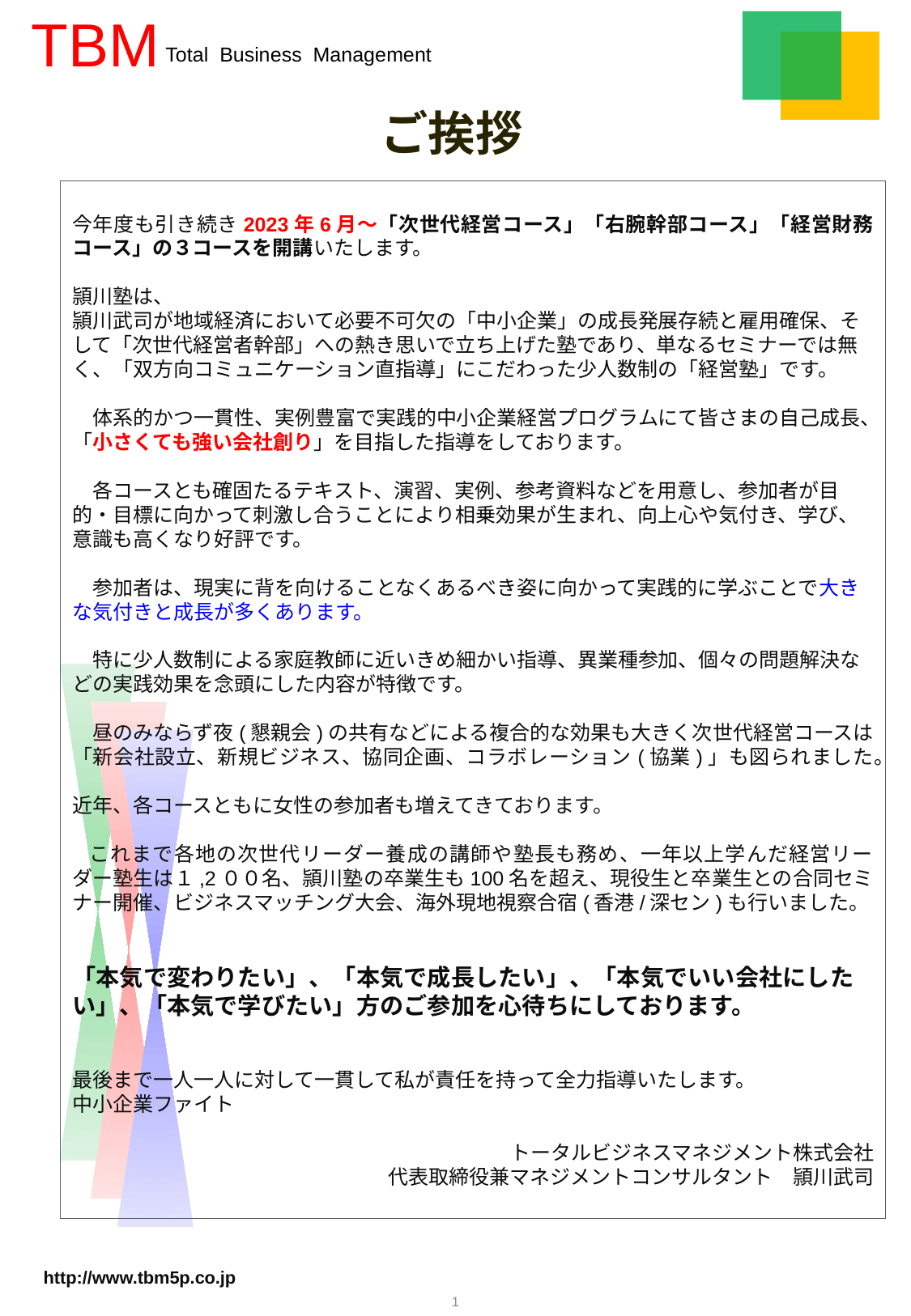

TBM

Total  Business  Management
ご挨拶

今年度も引き続き2023年6月～「次世代経営コース」「右腕幹部コース」「経営財務コース」の３コースを開講いたします。

頴川塾は、
頴川武司が地域経済において必要不可欠の「中小企業」の成長発展存続と雇用確保、そして「次世代経営者幹部」への熱き思いで立ち上げた塾であり、単なるセミナーでは無く、「双方向コミュニケーション直指導」にこだわった少人数制の「経営塾」です。

　体系的かつ一貫性、実例豊富で実践的中小企業経営プログラムにて皆さまの自己成長、「小さくても強い会社創り」を目指した指導をしております。

　各コースとも確固たるテキスト、演習、実例、参考資料などを用意し、参加者が目的・目標に向かって刺激し合うことにより相乗効果が生まれ、向上心や気付き、学び、意識も高くなり好評です。

　参加者は、現実に背を向けることなくあるべき姿に向かって実践的に学ぶことで大きな気付きと成長が多くあります。

　特に少人数制による家庭教師に近いきめ細かい指導、異業種参加、個々の問題解決などの実践効果を念頭にした内容が特徴です。

　昼のみならず夜(懇親会)の共有などによる複合的な効果も大きく次世代経営コースは「新会社設立、新規ビジネス、協同企画、コラボレーション(協業)」も図られました。

近年、各コースともに女性の参加者も増えてきております。

  これまで各地の次世代リーダー養成の講師や塾長も務め、一年以上学んだ経営リーダー塾生は１,2００名、頴川塾の卒業生も100名を超え、現役生と卒業生との合同セミナー開催、ビジネスマッチング大会、海外現地視察合宿(香港/深セン)も行いました。

「本気で変わりたい」、「本気で成長したい」、「本気でいい会社にしたい」、「本気で学びたい」方のご参加を心待ちにしております。

最後まで一人一人に対して一貫して私が責任を持って全力指導いたします。
中小企業ファイト

トータルビジネスマネジメント株式会社
代表取締役兼マネジメントコンサルタント　頴川武司

http://www.tbm5p.co.jp
1